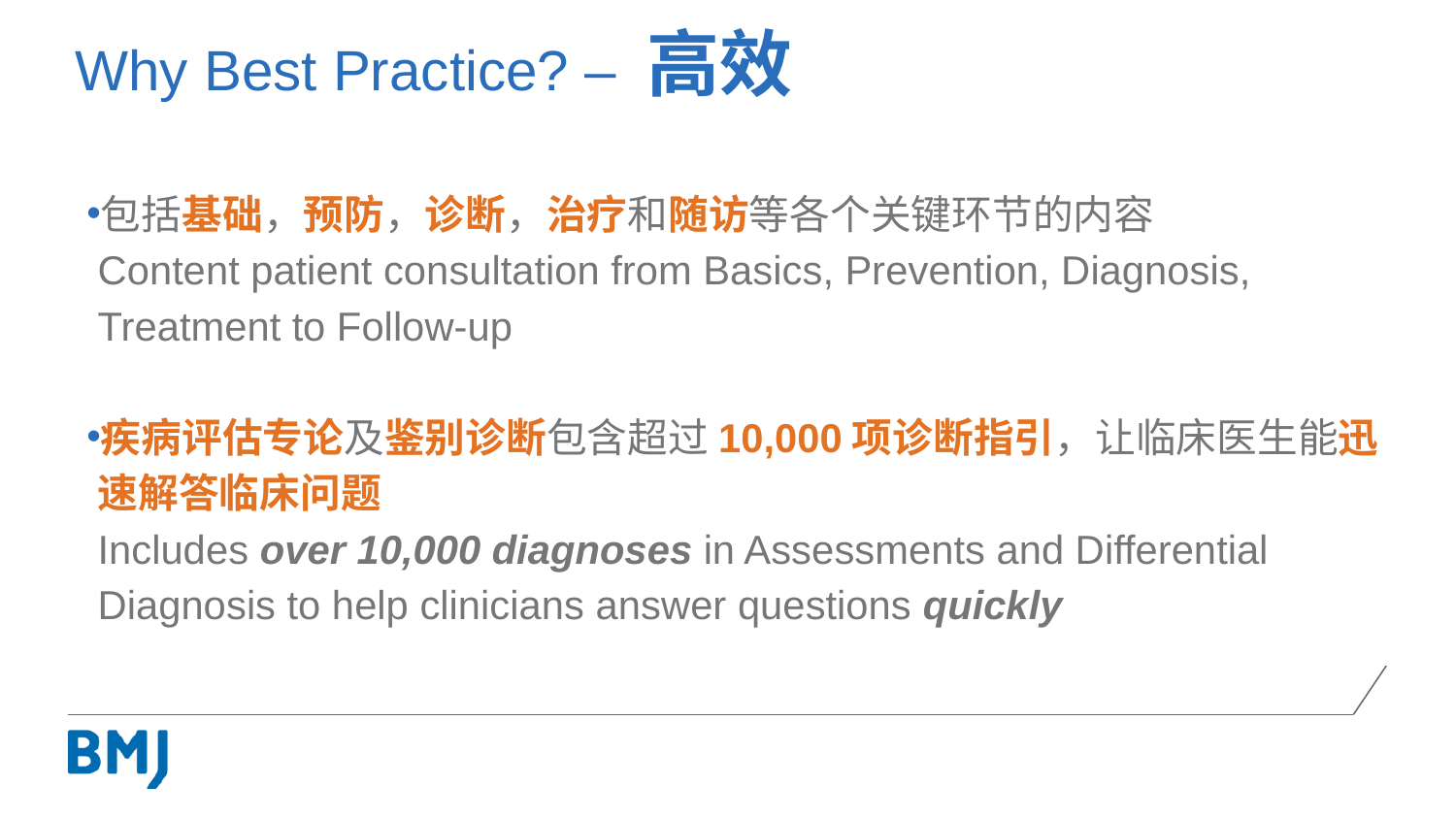

Why Best Practice? – 高效
#
包括基础，预防，诊断，治疗和随访等各个关键环节的内容
	Content patient consultation from Basics, Prevention, Diagnosis, Treatment to Follow-up

疾病评估专论及鉴别诊断包含超过10,000项诊断指引，让临床医生能迅速解答临床问题
	Includes over 10,000 diagnoses in Assessments and Differential Diagnosis to help clinicians answer questions quickly